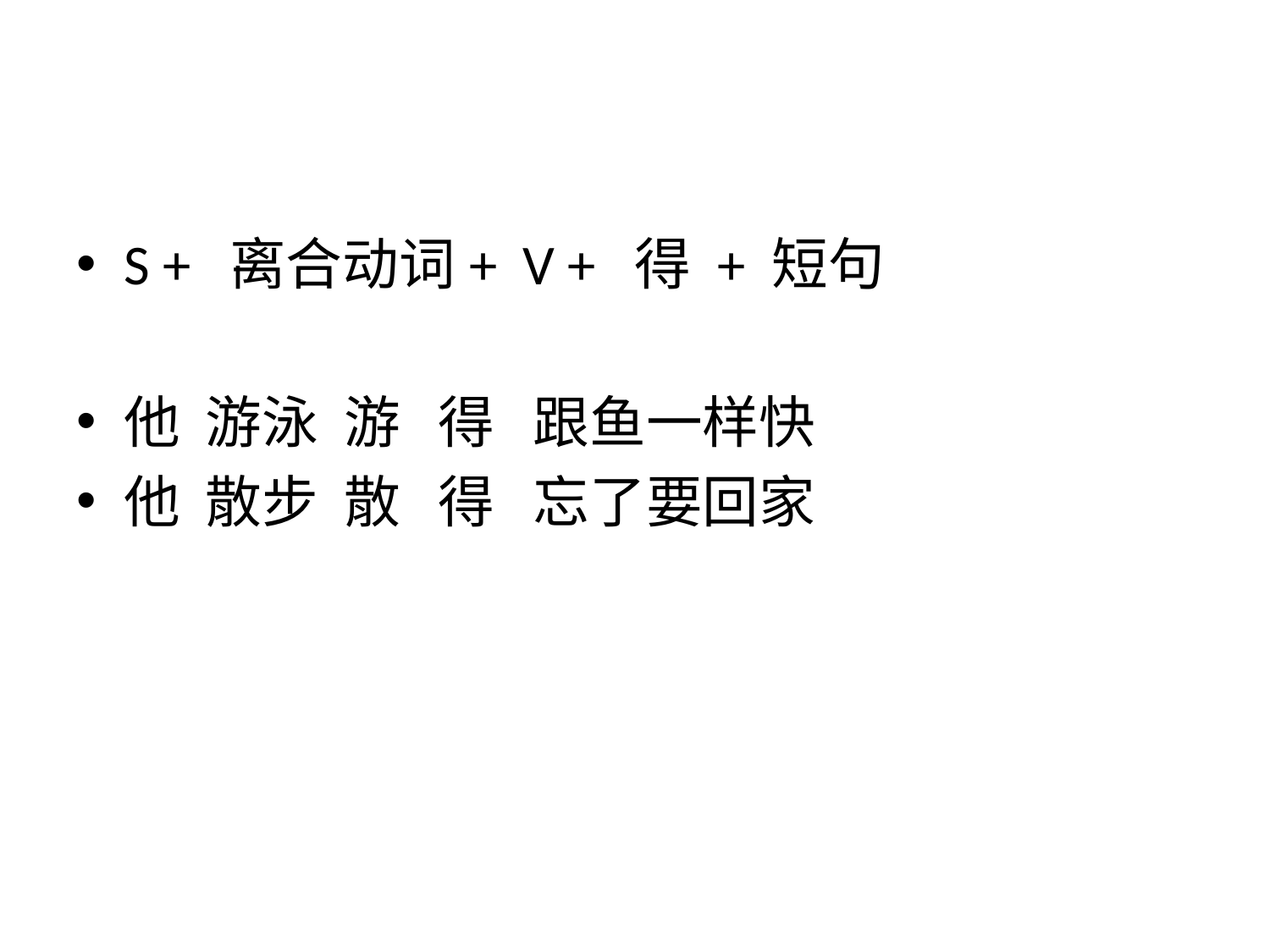

S +  离合动词+  V +  得 + 短句

他  游泳  游   得   跟鱼一样快
他  散步  散   得   忘了要回家